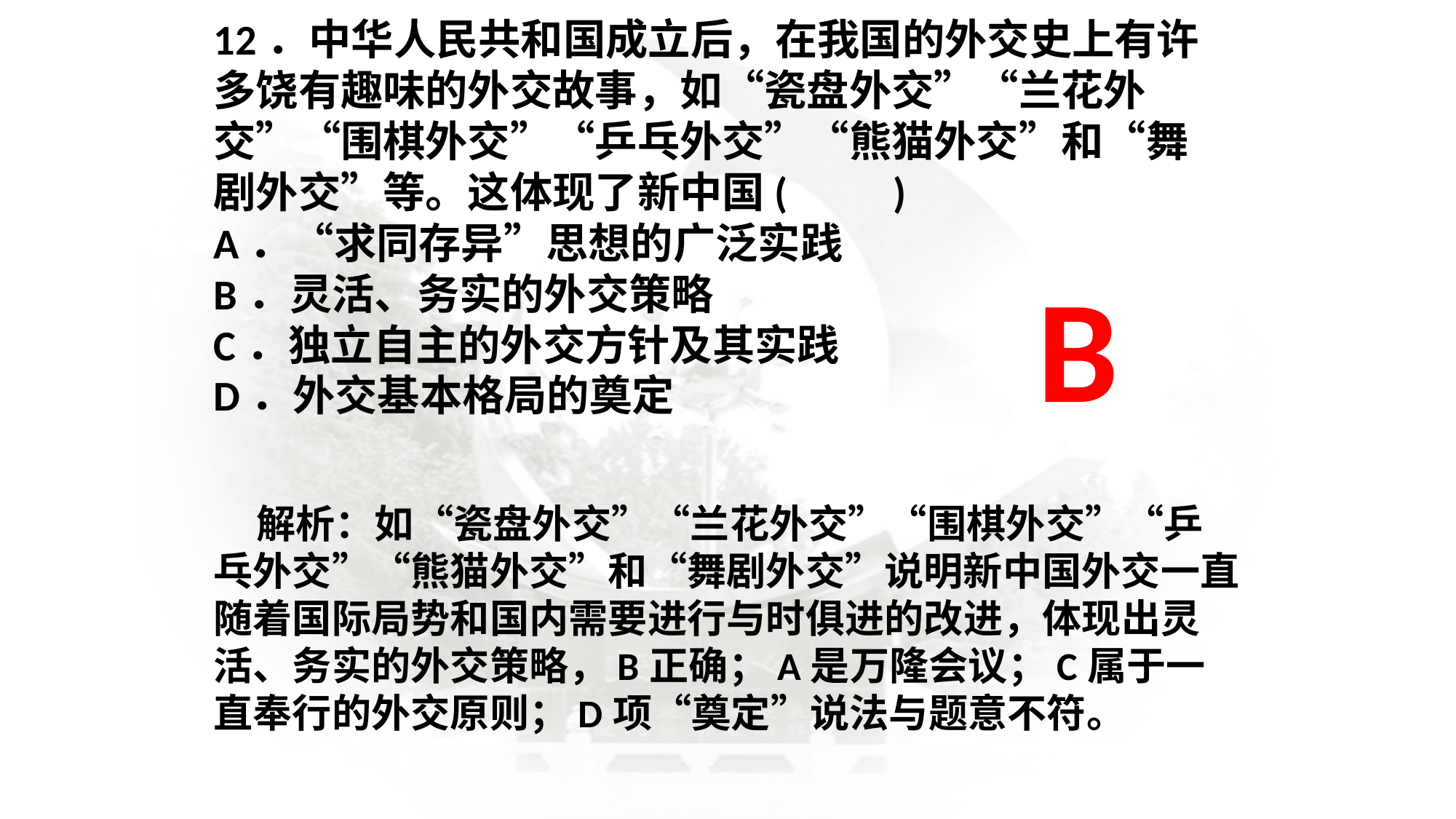

12．中华人民共和国成立后，在我国的外交史上有许多饶有趣味的外交故事，如“瓷盘外交”“兰花外交”“围棋外交”“乒乓外交”“熊猫外交”和“舞剧外交”等。这体现了新中国(　　)
A．“求同存异”思想的广泛实践
B．灵活、务实的外交策略
C．独立自主的外交方针及其实践
D．外交基本格局的奠定
B
解析：如“瓷盘外交”“兰花外交”“围棋外交”“乒乓外交”“熊猫外交”和“舞剧外交”说明新中国外交一直随着国际局势和国内需要进行与时俱进的改进，体现出灵活、务实的外交策略，B正确；A是万隆会议；C属于一直奉行的外交原则；D项“奠定”说法与题意不符。